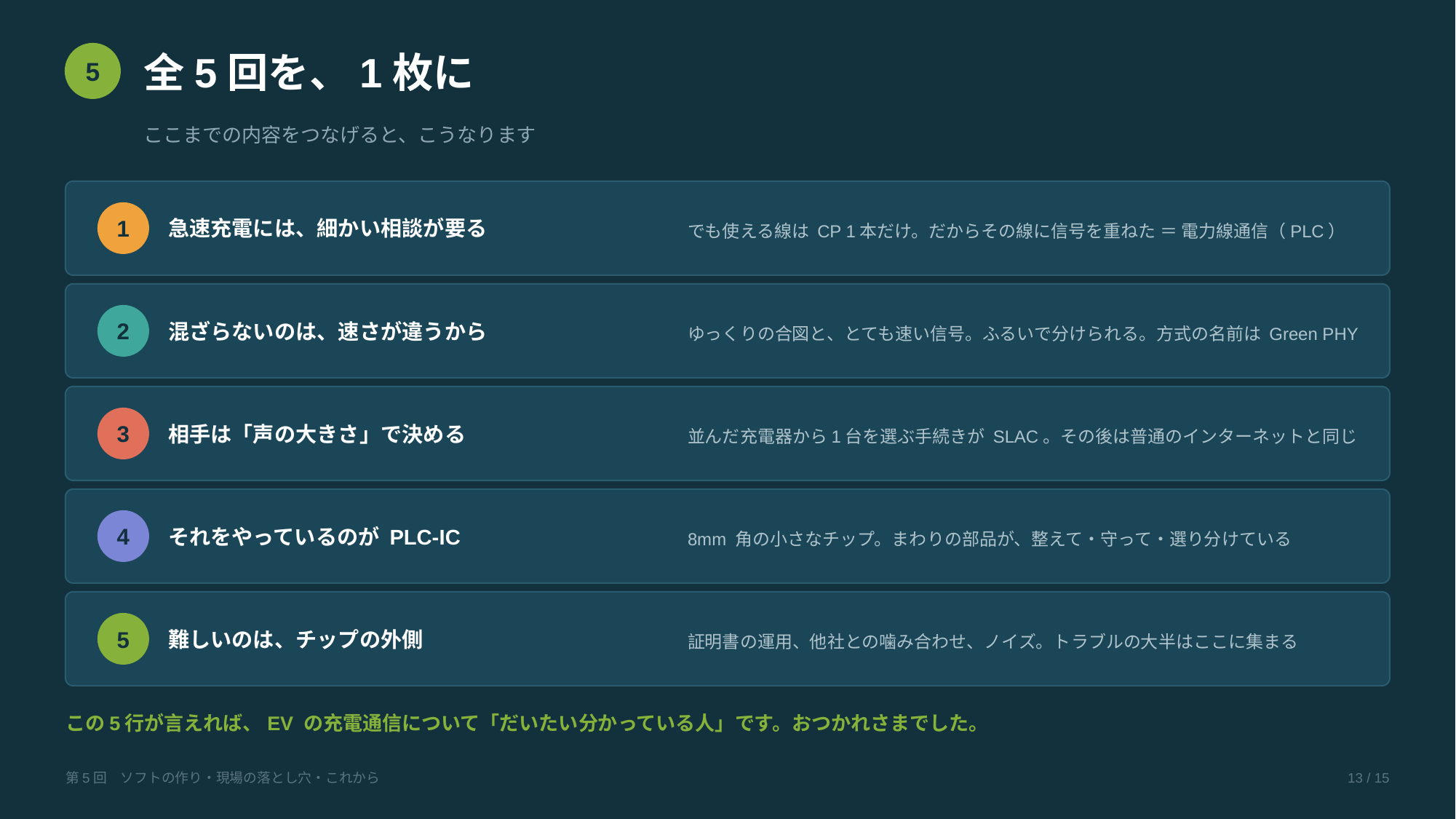

全5回を、1枚に

5
ここまでの内容をつなげると、こうなります

急速充電には、細かい相談が要る
でも使える線は CP 1本だけ。だからその線に信号を重ねた ＝ 電力線通信（PLC）

1

混ざらないのは、速さが違うから
ゆっくりの合図と、とても速い信号。ふるいで分けられる。方式の名前は Green PHY

2

相手は「声の大きさ」で決める
並んだ充電器から1台を選ぶ手続きが SLAC。その後は普通のインターネットと同じ

3

それをやっているのが PLC-IC
8mm 角の小さなチップ。まわりの部品が、整えて・守って・選り分けている

4

難しいのは、チップの外側
証明書の運用、他社との噛み合わせ、ノイズ。トラブルの大半はここに集まる

5
この5行が言えれば、EV の充電通信について「だいたい分かっている人」です。おつかれさまでした。
第5回　ソフトの作り・現場の落とし穴・これから
13 / 15